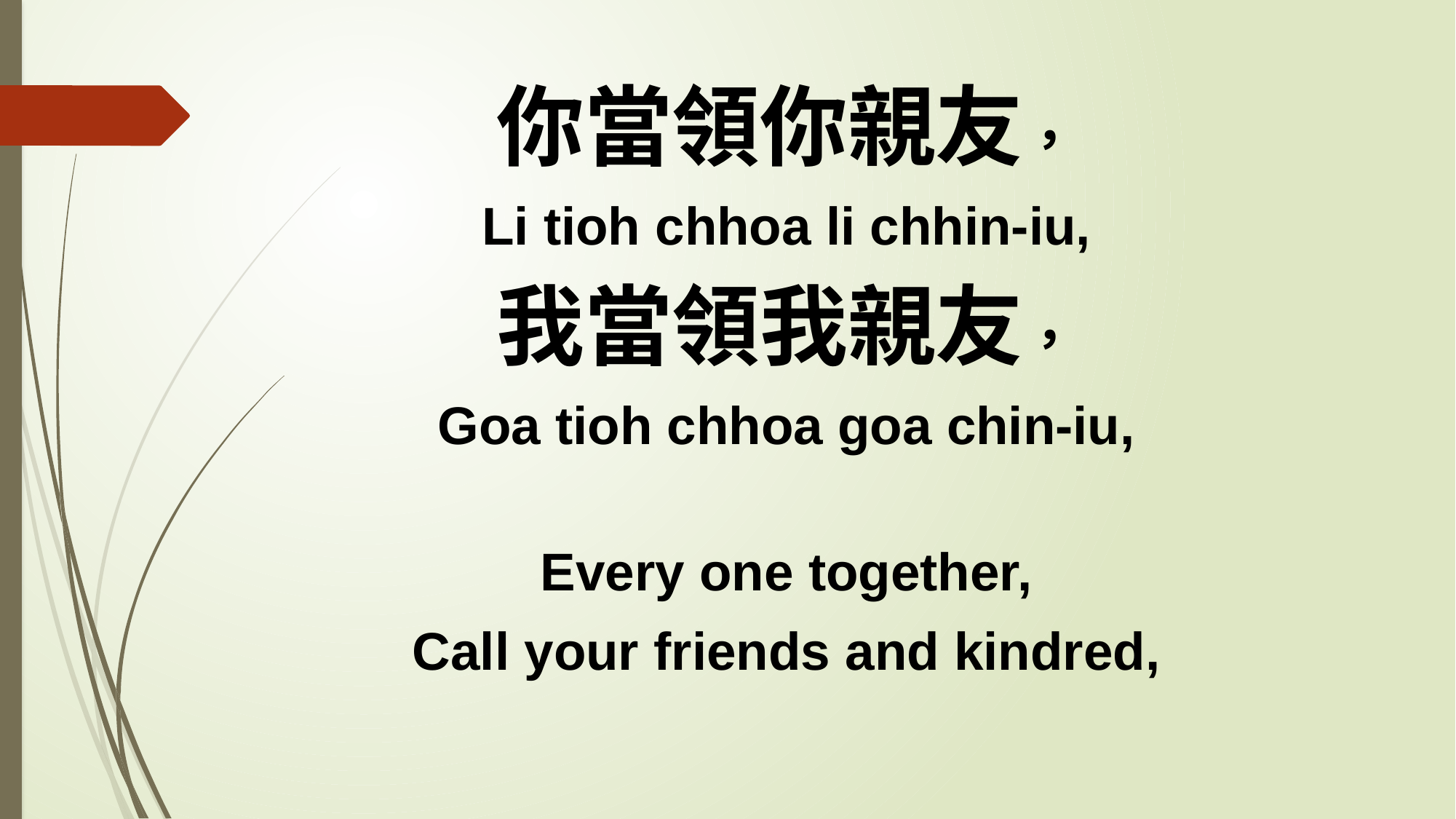

你當領你親友，
Li tioh chhoa li chhin-iu,
我當領我親友，
Goa tioh chhoa goa chin-iu,

Every one together,
Call your friends and kindred,